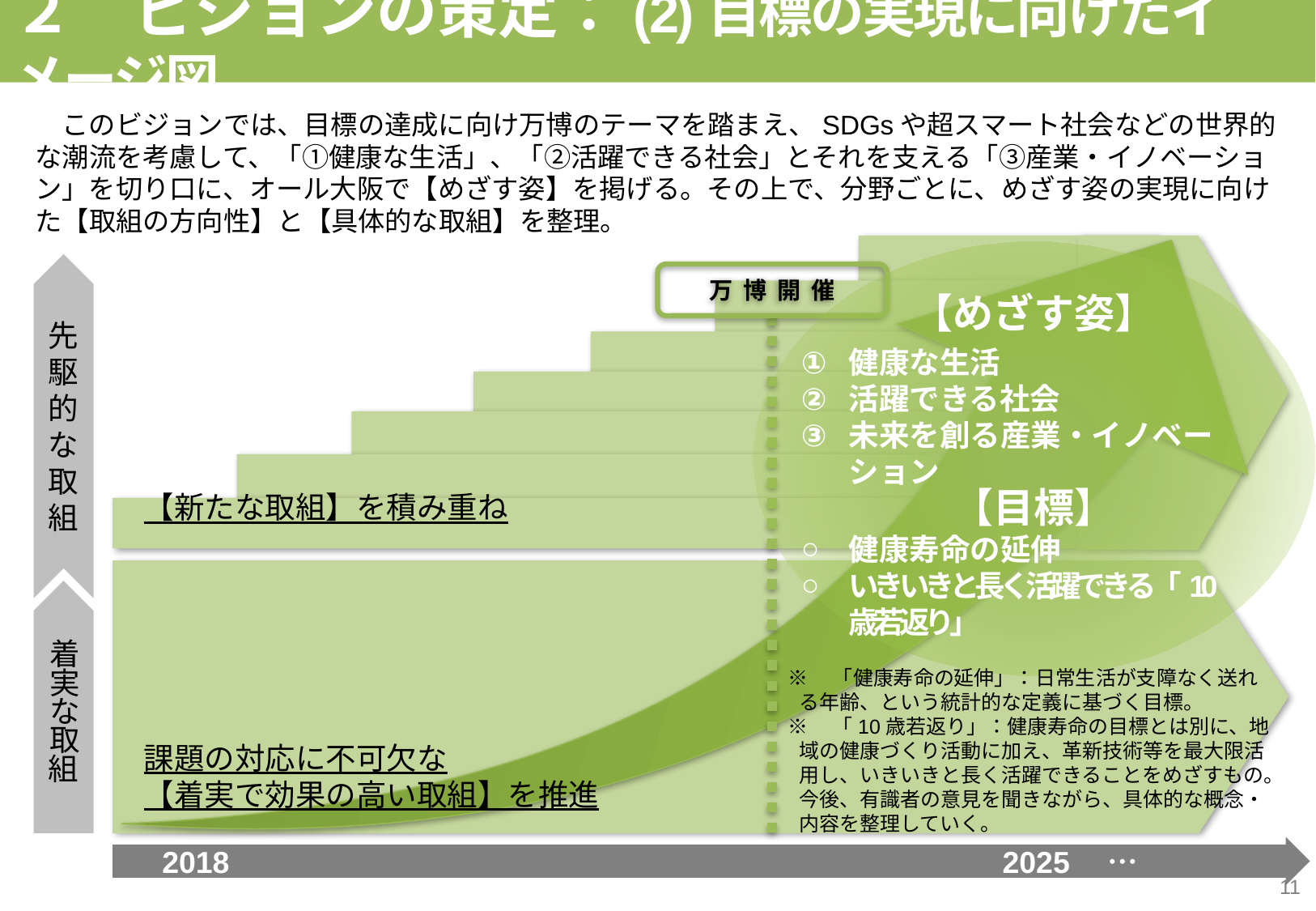

# ２　ビジョンの策定：(2)目標の実現に向けたイメージ図

　このビジョンでは、目標の達成に向け万博のテーマを踏まえ、SDGsや超スマート社会などの世界的な潮流を考慮して、「①健康な生活」、「②活躍できる社会」とそれを支える「③産業・イノベーション」を切り口に、オール大阪で【めざす姿】を掲げる。その上で、分野ごとに、めざす姿の実現に向けた【取組の方向性】と【具体的な取組】を整理。

【めざす姿】

【目標】

万博開催

①
②
③
健康な生活
活躍できる社会
未来を創る産業・イノベーション

先駆的な取組

【新たな取組】を積み重ね

○
○
健康寿命の延伸
いきいきと長く活躍できる「10歳若返り」

※　「健康寿命の延伸」：日常生活が支障なく送れる年齢、という統計的な定義に基づく目標。
※　「10歳若返り」：健康寿命の目標とは別に、地域の健康づくり活動に加え、革新技術等を最大限活用し、いきいきと長く活躍できることをめざすもの。今後、有識者の意見を聞きながら、具体的な概念・内容を整理していく。
着実な取組
課題の対応に不可欠な
【着実で効果の高い取組】を推進
　2018　　　　　　　　　　　　　　　　　　　　　　　　　2025　…
11